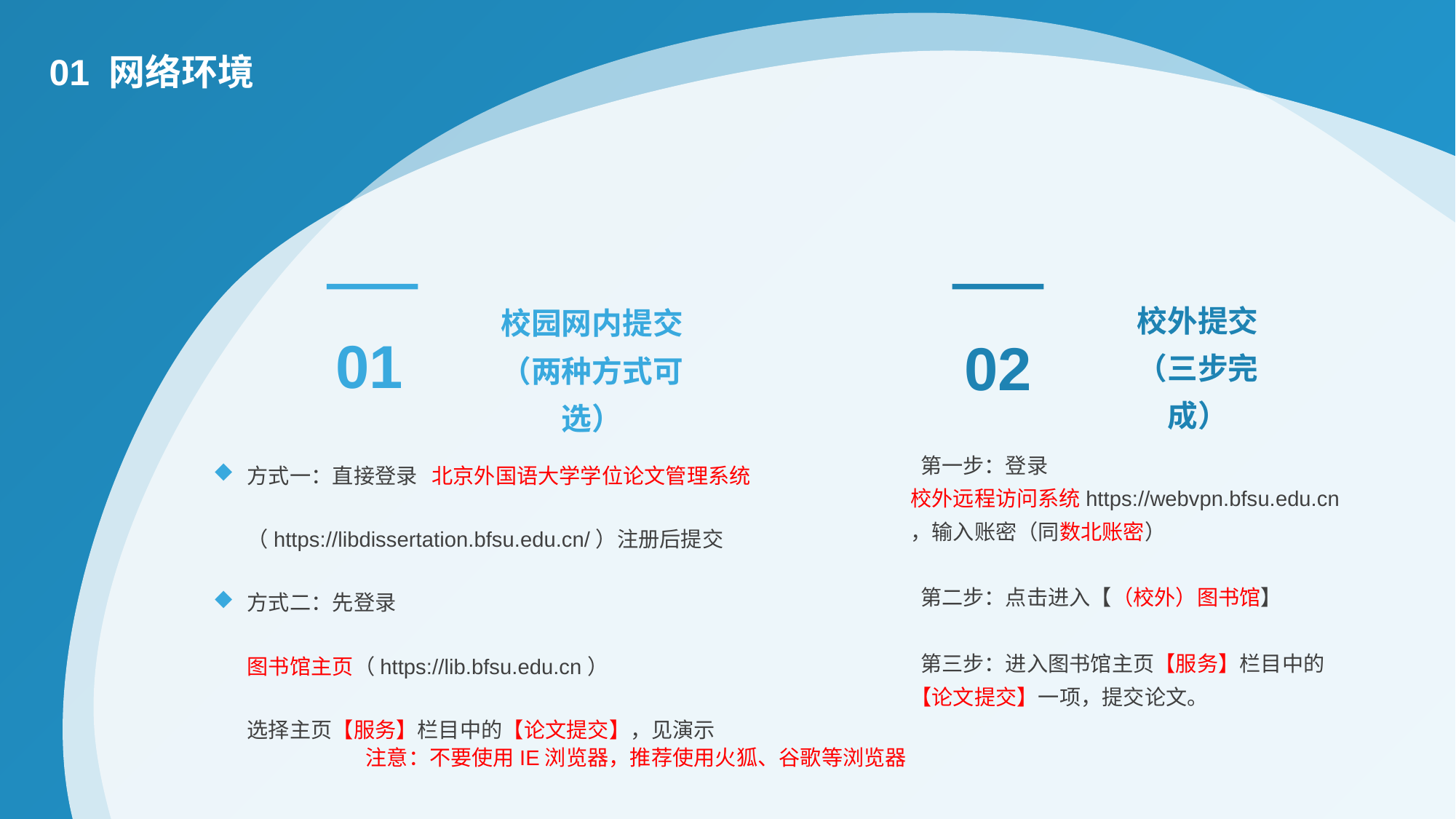

01 网络环境

校外提交（三步完成）
校园网内提交（两种方式可选）
01
02
方式一：直接登录   北京外国语大学学位论文管理系统（https://libdissertation.bfsu.edu.cn/）注册后提交
方式二：先登录   图书馆主页（https://lib.bfsu.edu.cn）
选择主页【服务】栏目中的【论文提交】，见演示
 第一步：登录  校外远程访问系统https://webvpn.bfsu.edu.cn，输入账密（同数北账密）

 第二步：点击进入【（校外）图书馆】

 第三步：进入图书馆主页【服务】栏目中的【论文提交】一项，提交论文。
注意：不要使用IE浏览器，推荐使用火狐、谷歌等浏览器